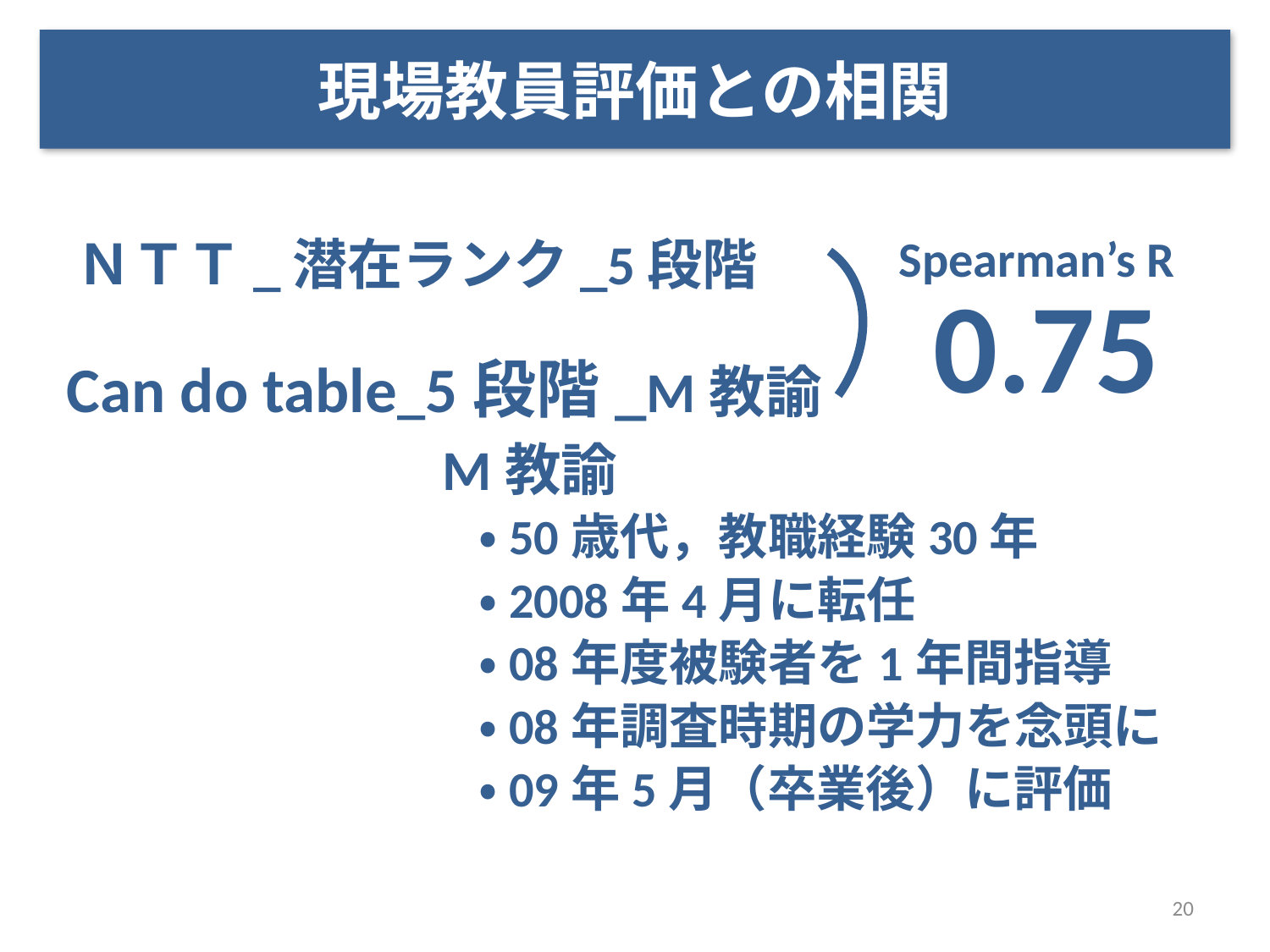

# 現場教員評価との相関
 ＮＴＴ_潜在ランク_5段階
Spearman’s R

0.75
 Can do table_5段階_M教諭
 M教諭
　・50歳代，教職経験30年
　・2008年4月に転任
　・08年度被験者を1年間指導
　・08年調査時期の学力を念頭に
　・09年5月（卒業後）に評価
20